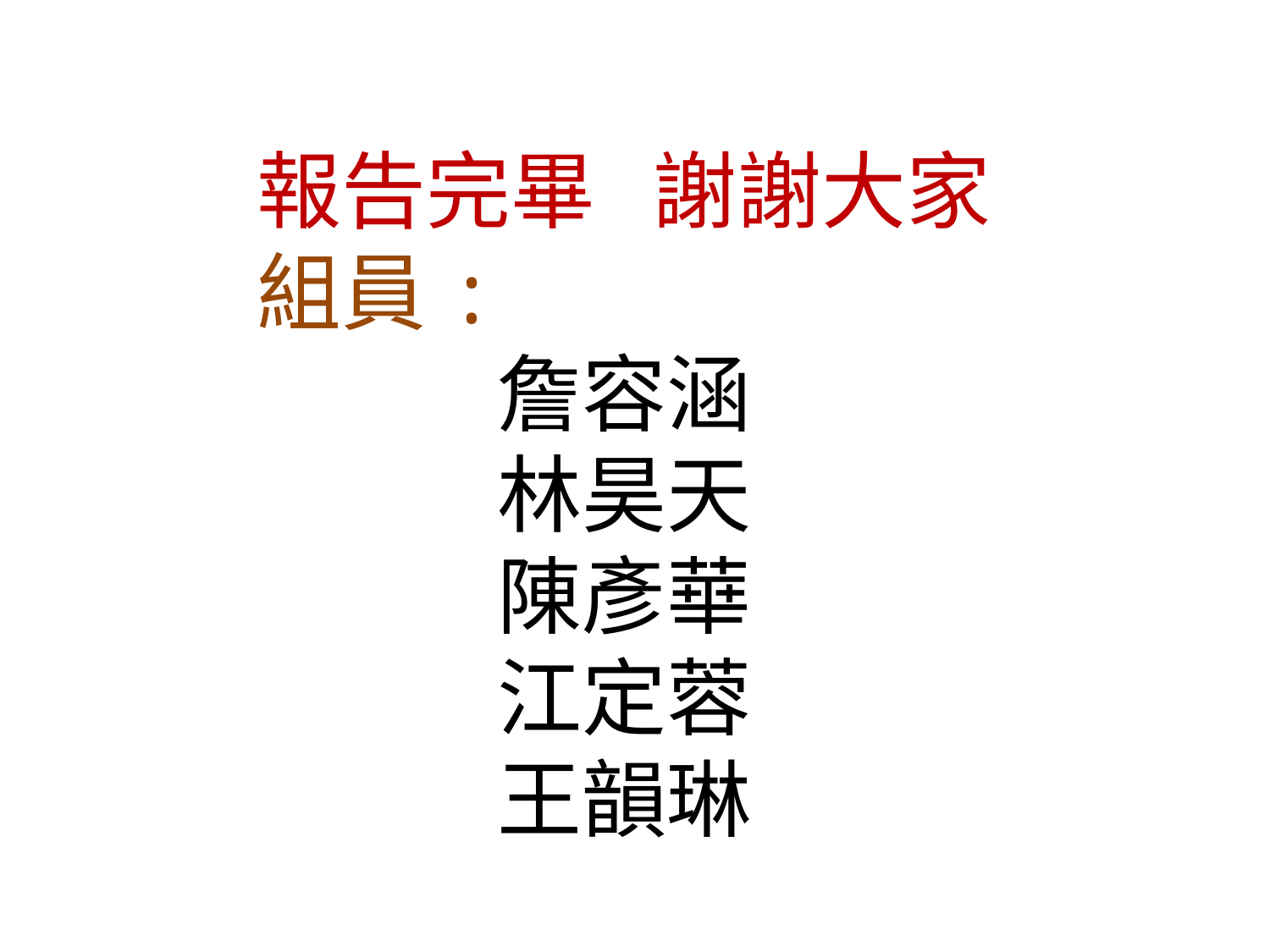

報告完畢   謝謝大家
組員:
詹容涵
林昊天
陳彥華
江定蓉
王韻琳